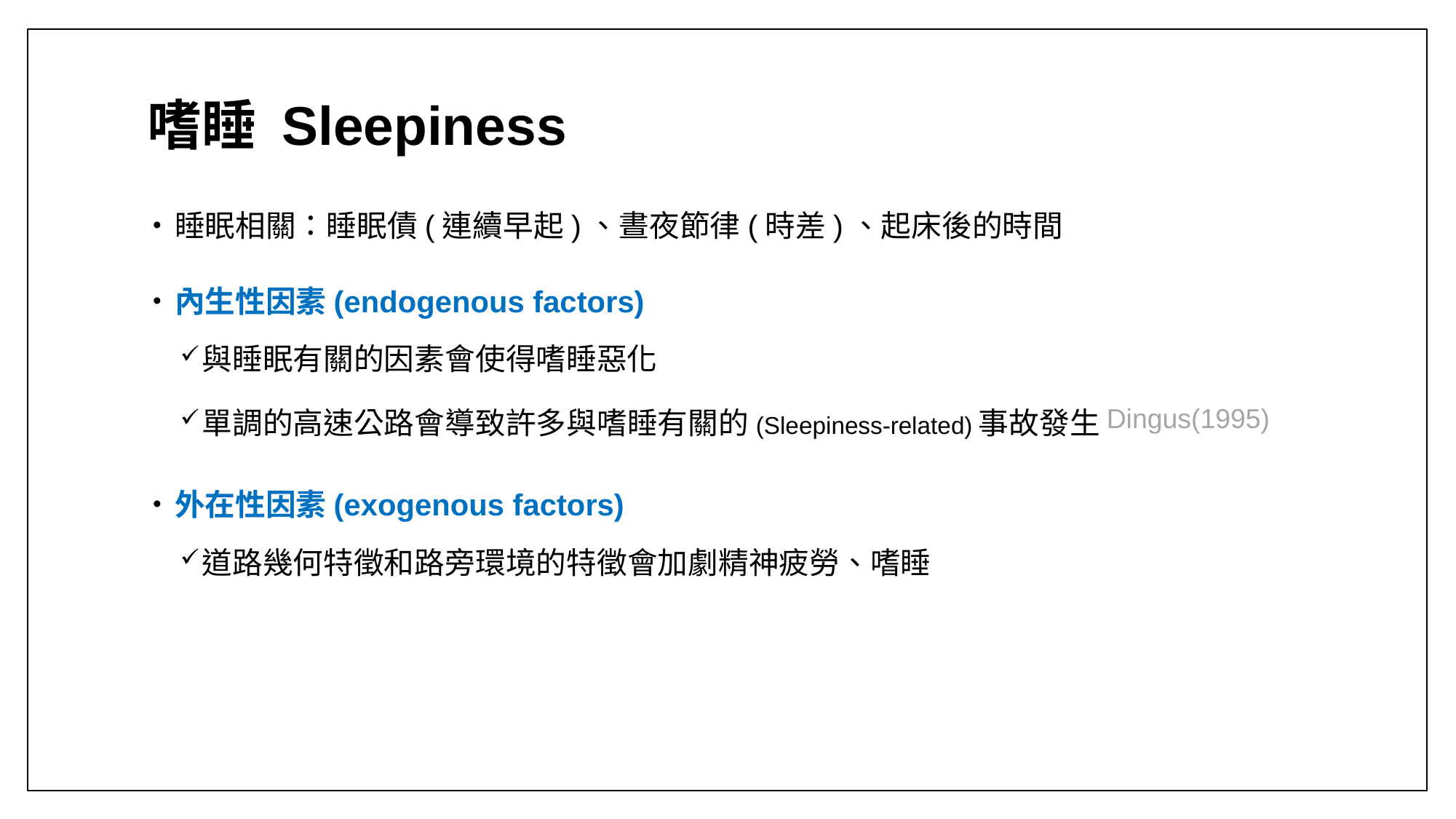

# 嗜睡 Sleepiness
睡眠相關：睡眠債(連續早起)、晝夜節律(時差)、起床後的時間
內生性因素(endogenous factors)
與睡眠有關的因素會使得嗜睡惡化
單調的高速公路會導致許多與嗜睡有關的(Sleepiness-related)事故發生
外在性因素(exogenous factors)
道路幾何特徵和路旁環境的特徵會加劇精神疲勞、嗜睡

Dingus(1995)